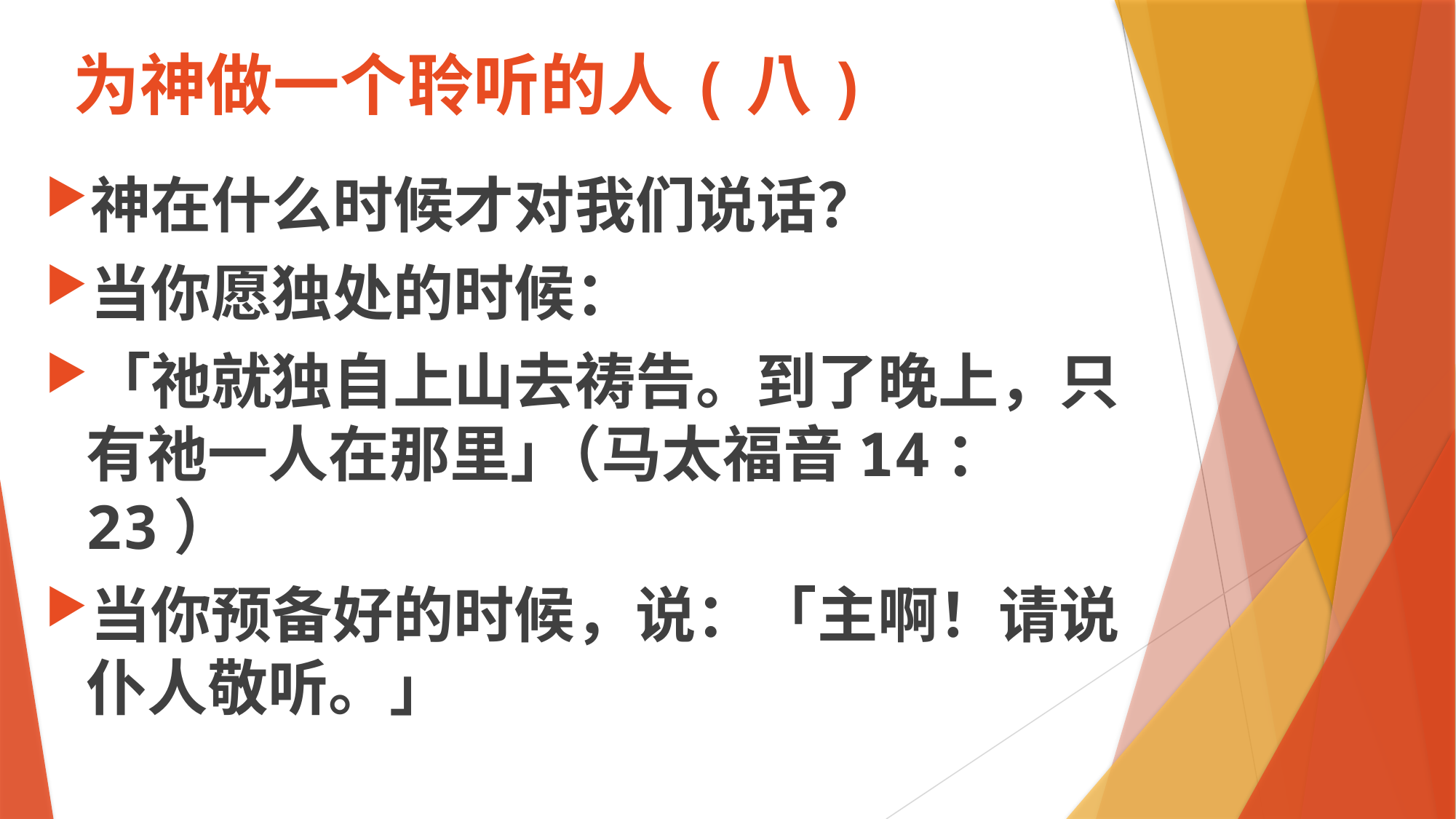

# 为神做一个聆听的人(八)
神在什么时候才对我们说话？
当你愿独处的时候：
「祂就独自上山去祷告。到了晚上，只有祂一人在那里｣（马太福音14：23）
当你预备好的时候，说：「主啊！请说仆人敬听。」